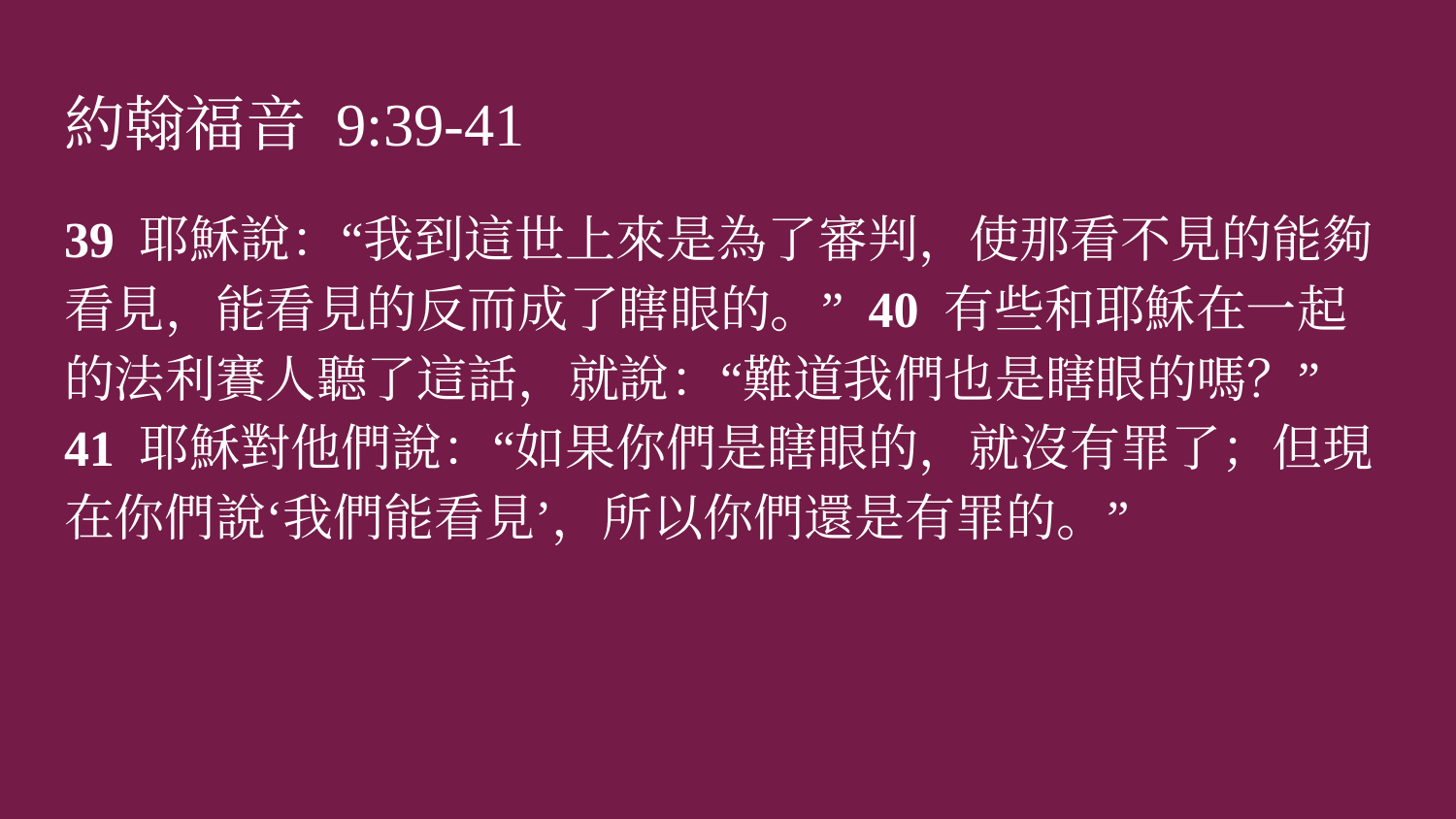

# 約翰福音 9:39-41
39 耶穌說：“我到這世上來是為了審判，使那看不見的能夠看見，能看見的反而成了瞎眼的。” 40 有些和耶穌在一起的法利賽人聽了這話，就說：“難道我們也是瞎眼的嗎？” 41 耶穌對他們說：“如果你們是瞎眼的，就沒有罪了；但現在你們說‘我們能看見’，所以你們還是有罪的。”